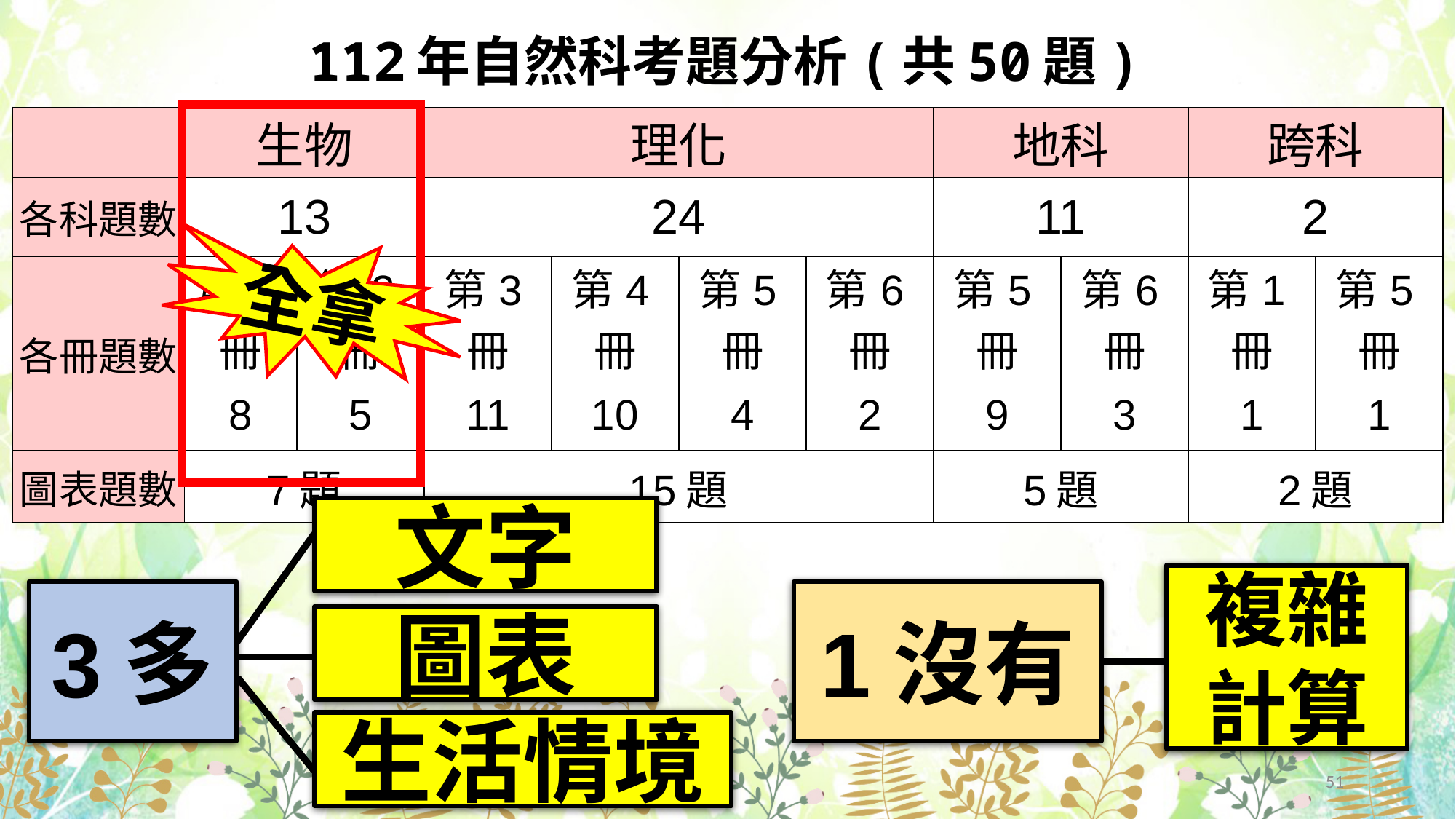

# 112年自然科考題分析(共50題)

|  | 生物 |  | 理化 |  |  |  | 地科 |  | 跨科 |  |
| --- | --- | --- | --- | --- | --- | --- | --- | --- | --- | --- |
| 各科題數 | 13 |  | 24 |  |  |  | 11 |  | 2 |  |
| 各冊題數 | 第1冊 | 第2冊 | 第3冊 | 第4冊 | 第5冊 | 第6冊 | 第5冊 | 第6冊 | 第1冊 | 第5冊 |
|  | 8 | 5 | 11 | 10 | 4 | 2 | 9 | 3 | 1 | 1 |
| 圖表題數 | 7題 |  | 15題 |  |  |  | 5題 |  | 2題 |  |
全拿
文字
複雜
計算
1沒有
3多
圖表
生活情境
51